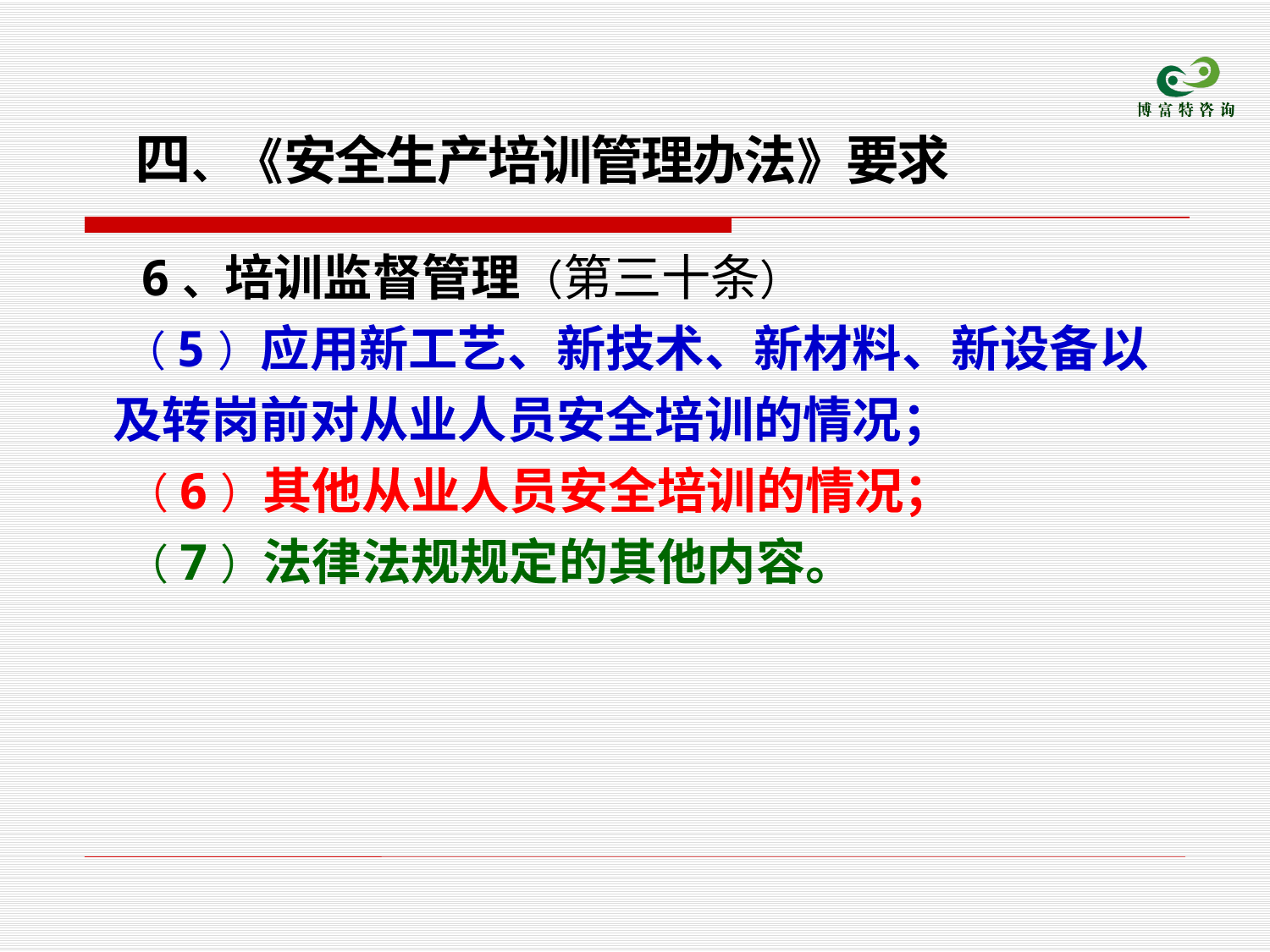

四、《安全生产培训管理办法》要求
　      6、培训监督管理（第三十条）
       （5）应用新工艺、新技术、新材料、新设备以及转岗前对从业人员安全培训的情况；
      （6）其他从业人员安全培训的情况；
      （7）法律法规规定的其他内容。